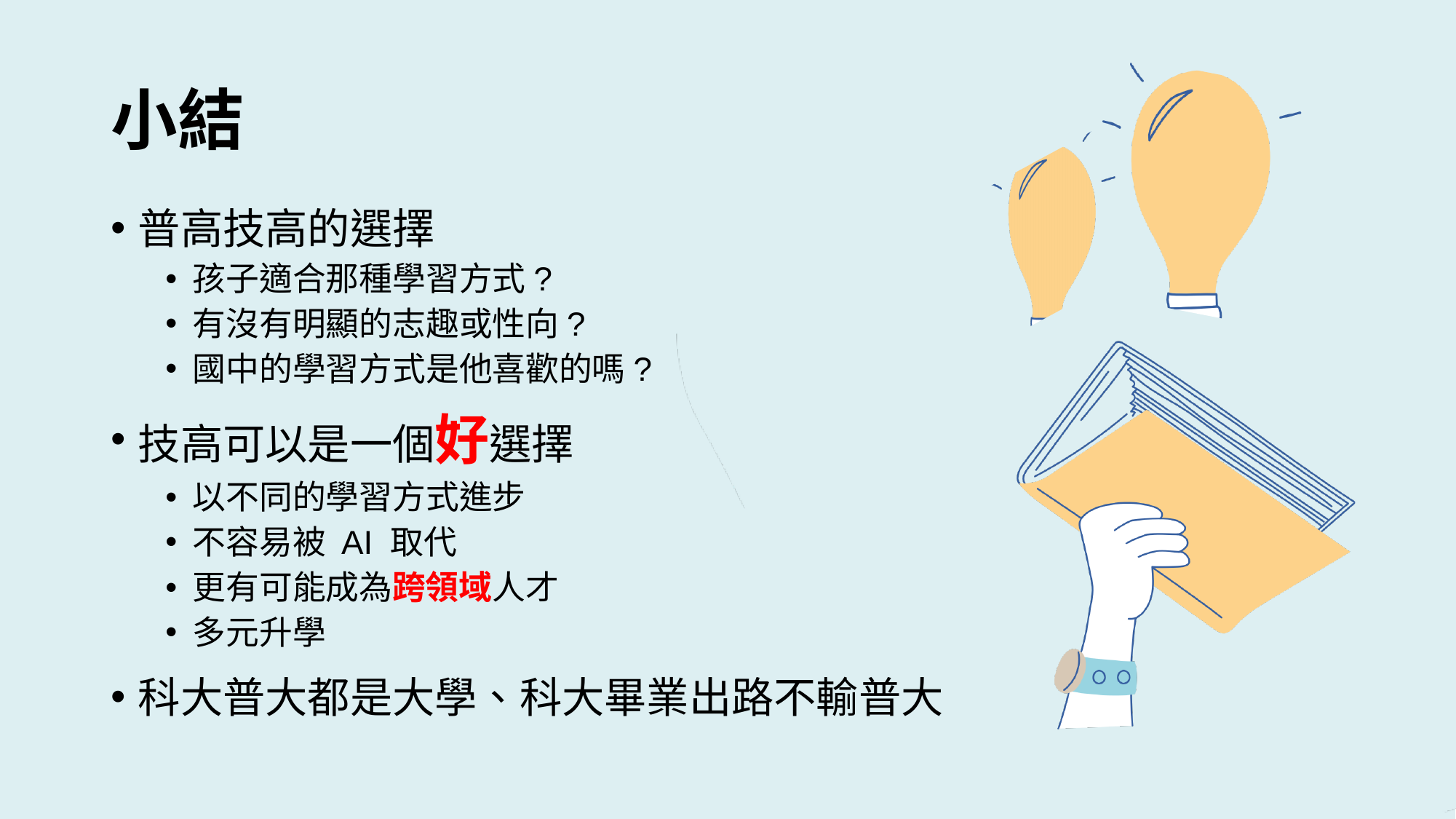

# 小結

普高技高的選擇
孩子適合那種學習方式?
有沒有明顯的志趣或性向?
國中的學習方式是他喜歡的嗎?
技高可以是一個好選擇
以不同的學習方式進步
不容易被 AI 取代
更有可能成為跨領域人才
多元升學
科大普大都是大學、科大畢業出路不輸普大